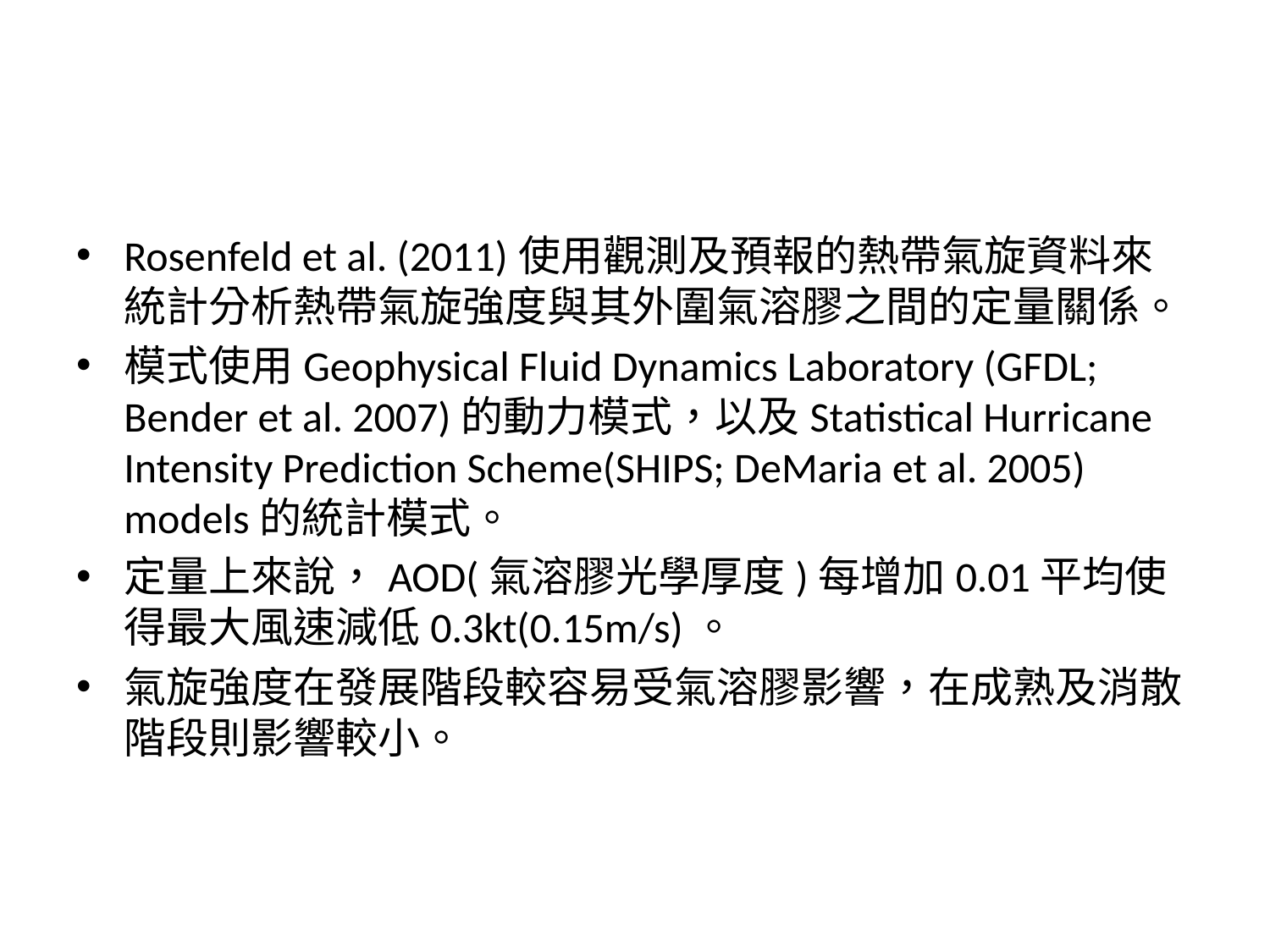

#
Rosenfeld et al. (2011)使用觀測及預報的熱帶氣旋資料來統計分析熱帶氣旋強度與其外圍氣溶膠之間的定量關係。
模式使用Geophysical Fluid Dynamics Laboratory (GFDL; Bender et al. 2007)的動力模式，以及Statistical Hurricane Intensity Prediction Scheme(SHIPS; DeMaria et al. 2005) models的統計模式。
定量上來說，AOD(氣溶膠光學厚度)每增加0.01平均使得最大風速減低0.3kt(0.15m/s)。
氣旋強度在發展階段較容易受氣溶膠影響，在成熟及消散階段則影響較小。